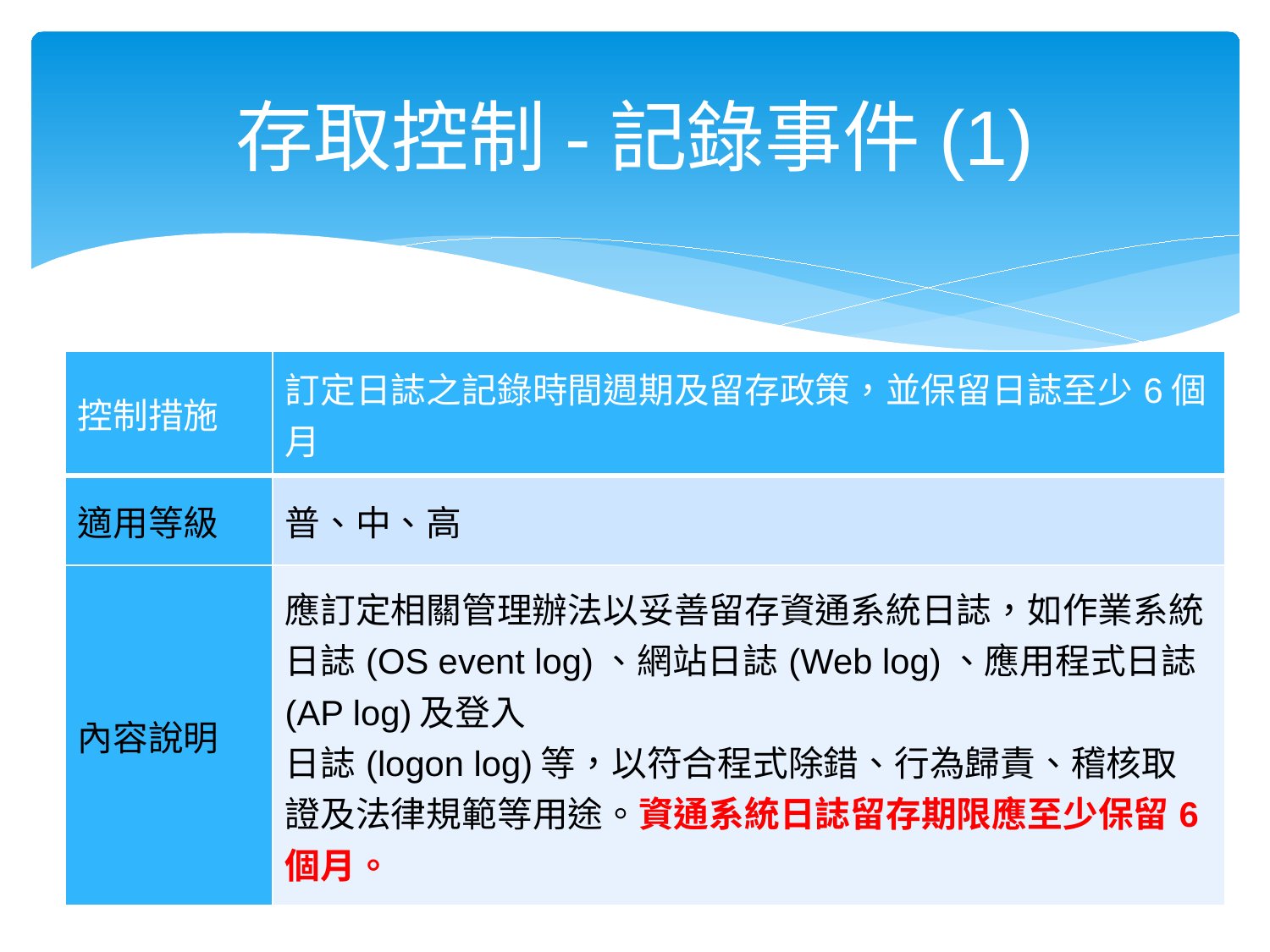

# 存取控制-記錄事件(1)
| 控制措施 | 訂定日誌之記錄時間週期及留存政策，並保留日誌至少6個月 |
| --- | --- |
| 適用等級 | 普、中、高 |
| 內容說明 | 應訂定相關管理辦法以妥善留存資通系統日誌，如作業系統日誌(OS event log)、網站日誌(Web log)、應用程式日誌(AP log)及登入 日誌(logon log)等，以符合程式除錯、行為歸責、稽核取證及法律規範等用途。資通系統日誌留存期限應至少保留6個月。 |